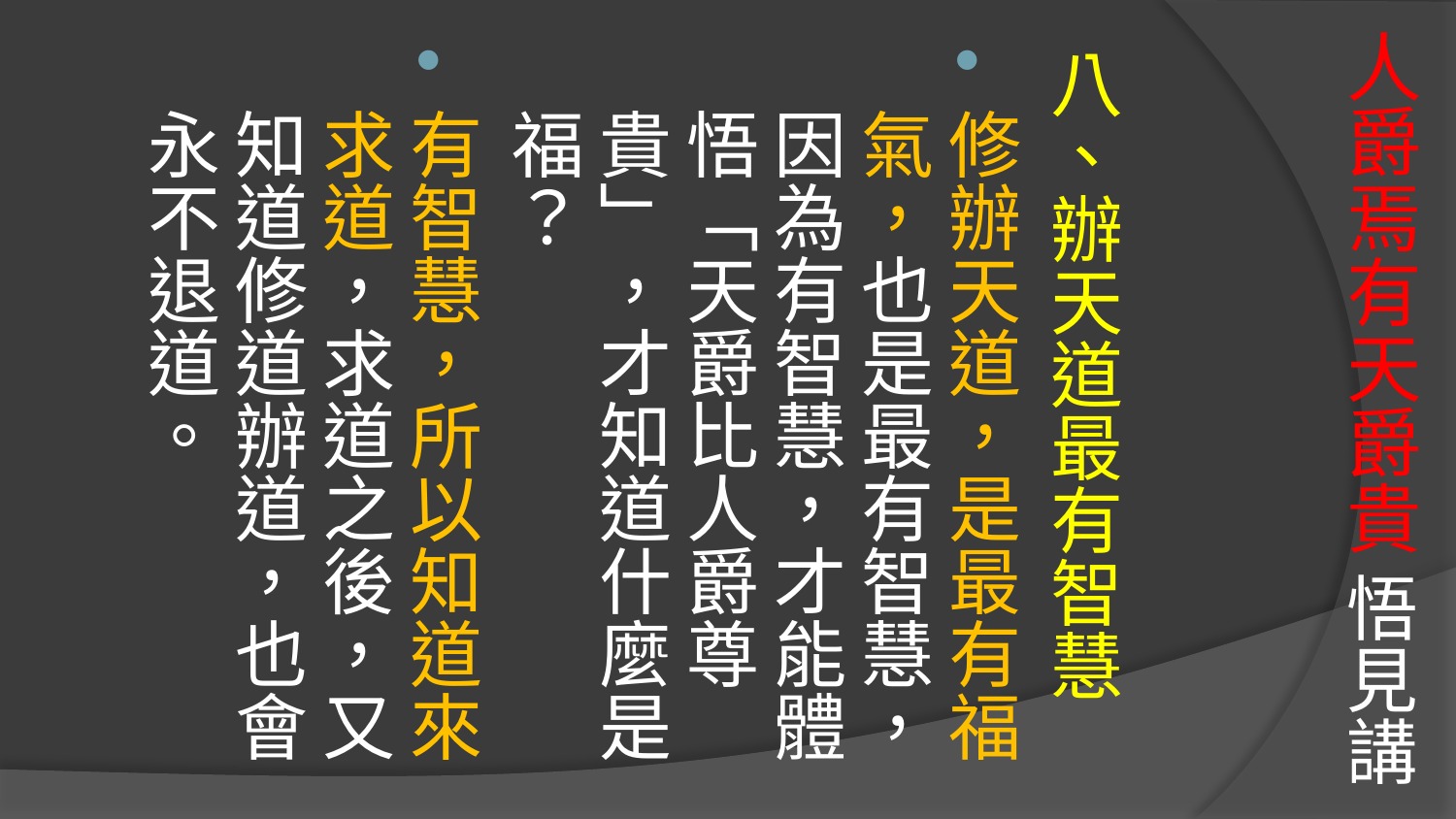

# 人爵焉有天爵貴 悟見講
八、辦天道最有智慧
修辦天道，是最有福氣，也是最有智慧，因為有智慧，才能體悟「天爵比人爵尊貴」，才知道什麼是福？
有智慧，所以知道來求道，求道之後，又知道修道辦道，也會永不退道。